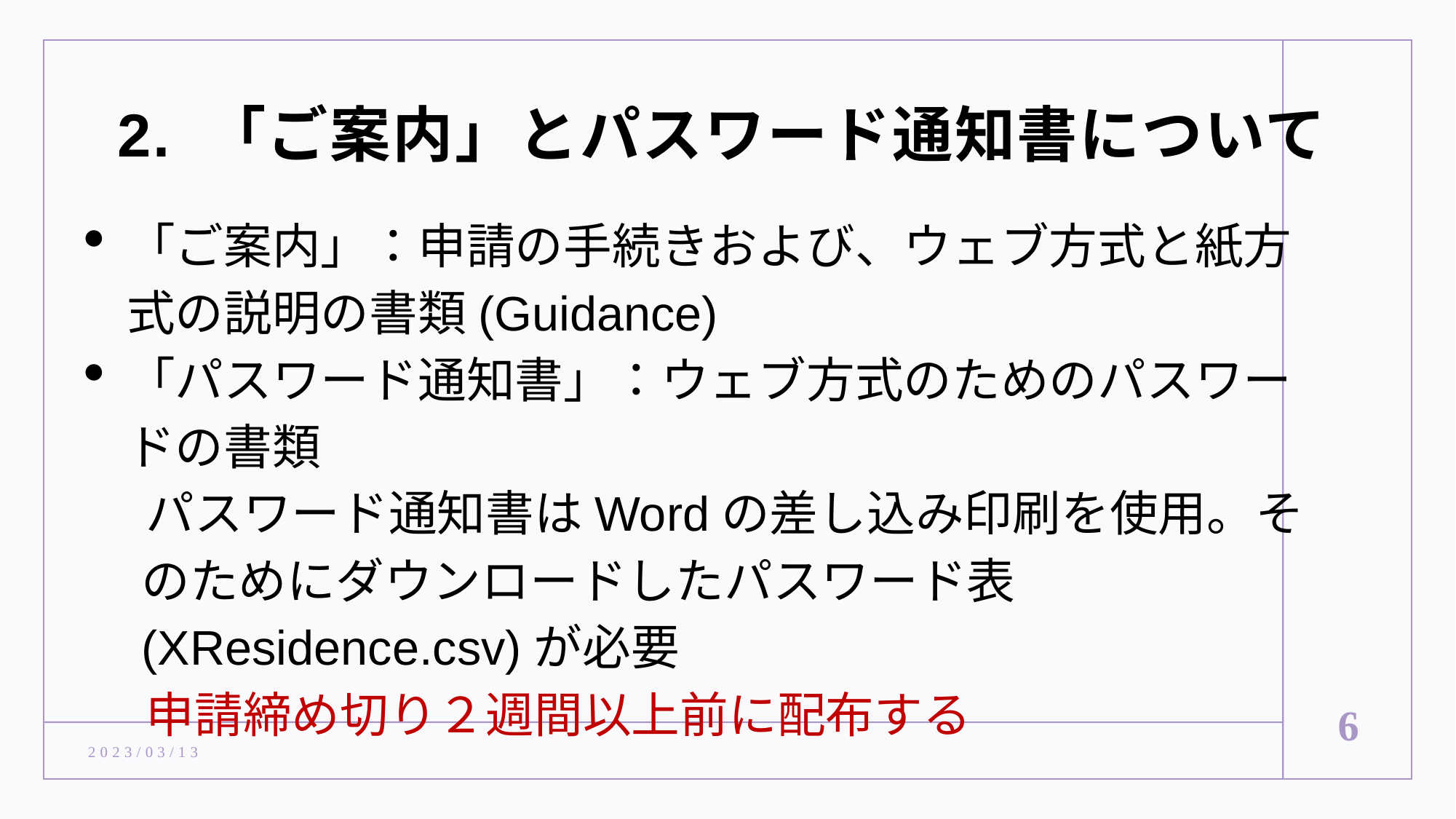

# 2. 「ご案内」とパスワード通知書について
「ご案内」：申請の手続きおよび、ウェブ方式と紙方式の説明の書類(Guidance)
「パスワード通知書」：ウェブ方式のためのパスワードの書類
パスワード通知書はWordの差し込み印刷を使用。そのためにダウンロードしたパスワード表(XResidence.csv)が必要
申請締め切り２週間以上前に配布する

6
2023/03/13